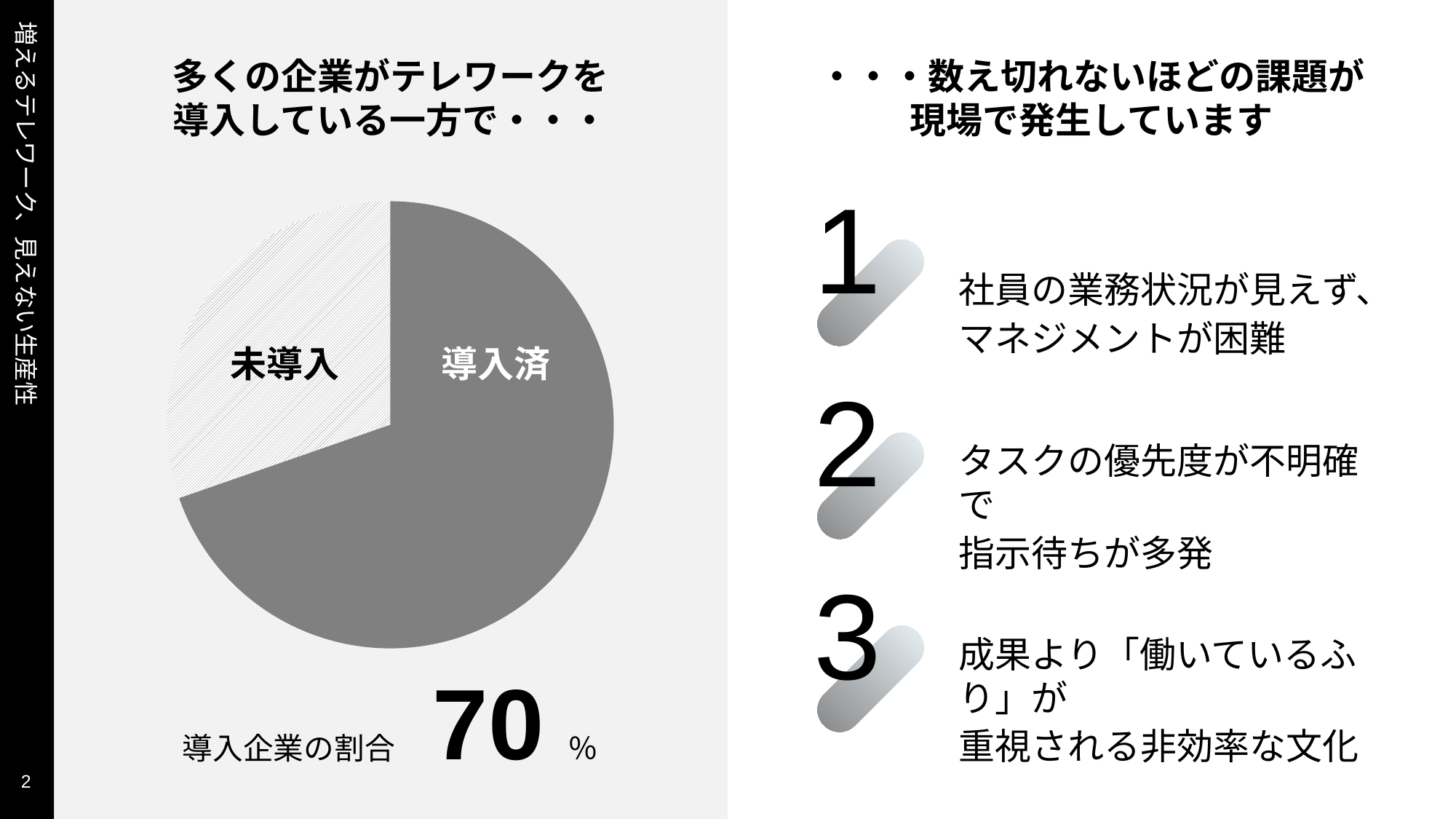

増えるテレワーク、見えない生産性

多くの企業がテレワークを
導入している一方で・・・

未導入
導入済
導入企業の割合　70％
・・・数え切れないほどの課題が
現場で発生しています
1
社員の業務状況が見えず、
マネジメントが困難

2
タスクの優先度が不明確で
指示待ちが多発

3
成果より「働いているふり」が
重視される非効率な文化

2